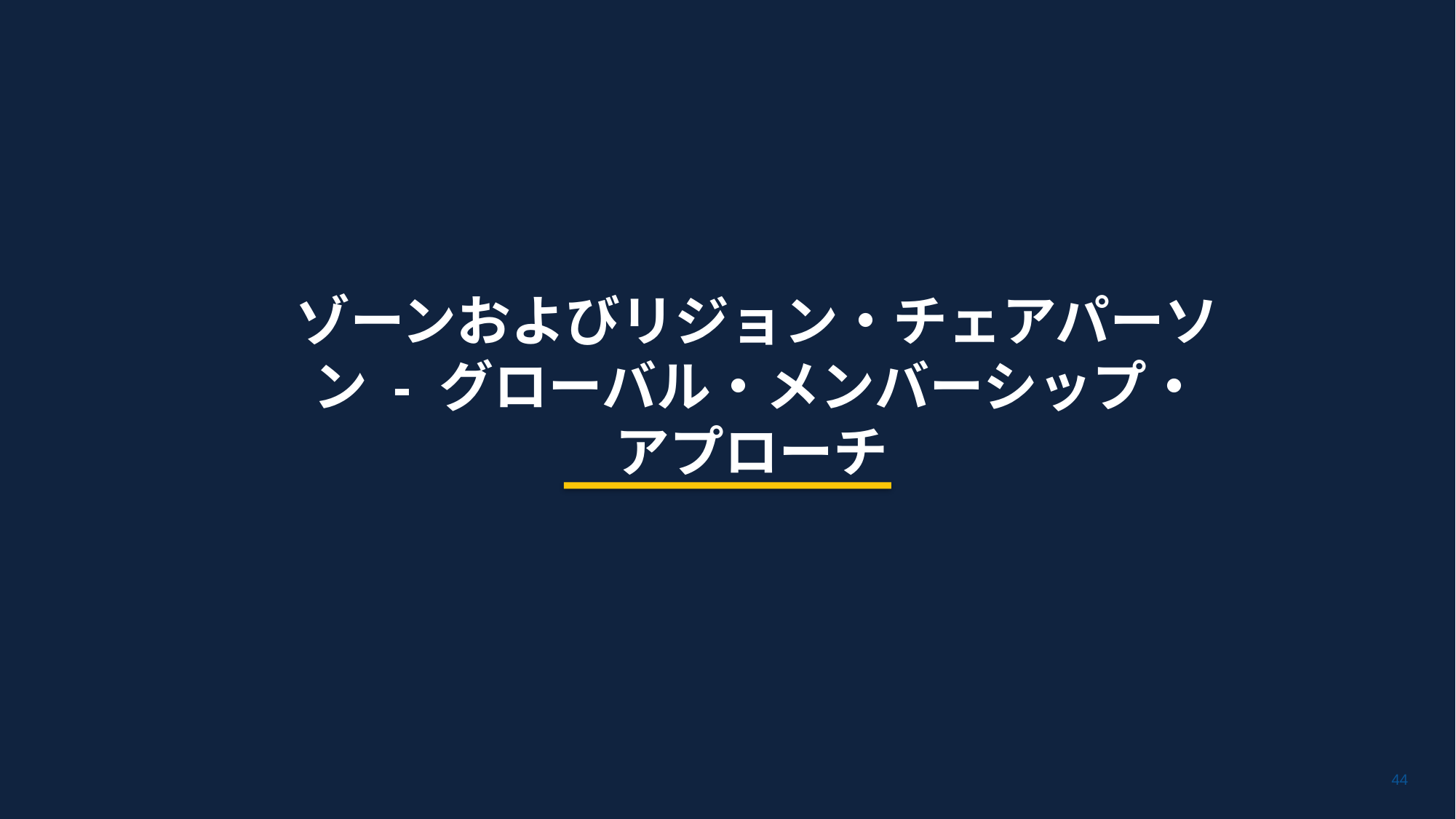

ゾーンおよびリジョン・チェアパーソン - グローバル・メンバーシップ・アプローチ